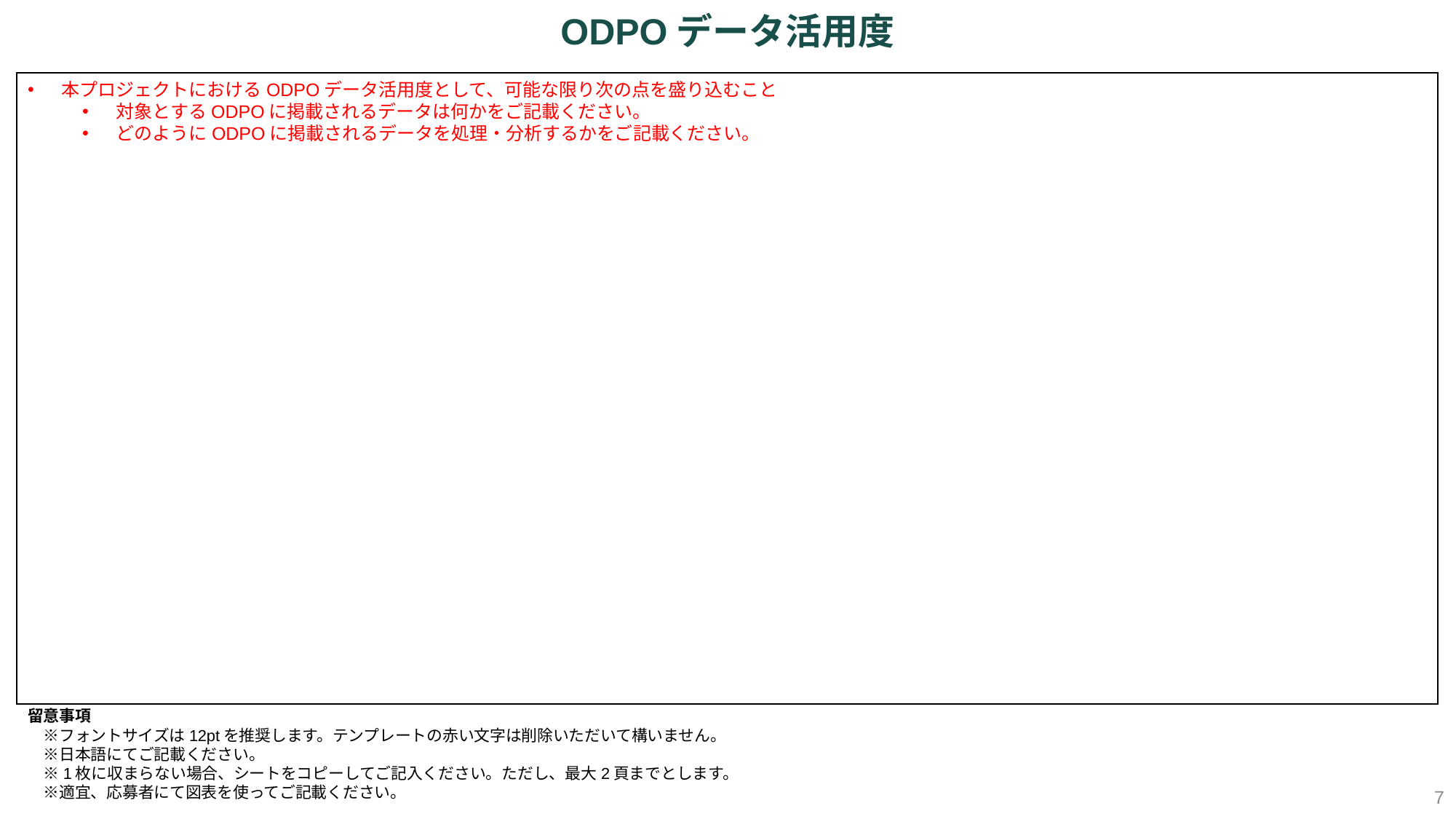

# ODPOデータ活用度
本プロジェクトにおけるODPOデータ活用度として、可能な限り次の点を盛り込むこと
対象とするODPOに掲載されるデータは何かをご記載ください。
どのようにODPOに掲載されるデータを処理・分析するかをご記載ください。
留意事項
　※フォントサイズは12ptを推奨します。テンプレートの赤い文字は削除いただいて構いません。
　※日本語にてご記載ください。
　※1枚に収まらない場合、シートをコピーしてご記入ください。ただし、最大2頁までとします。
　※適宜、応募者にて図表を使ってご記載ください。
7